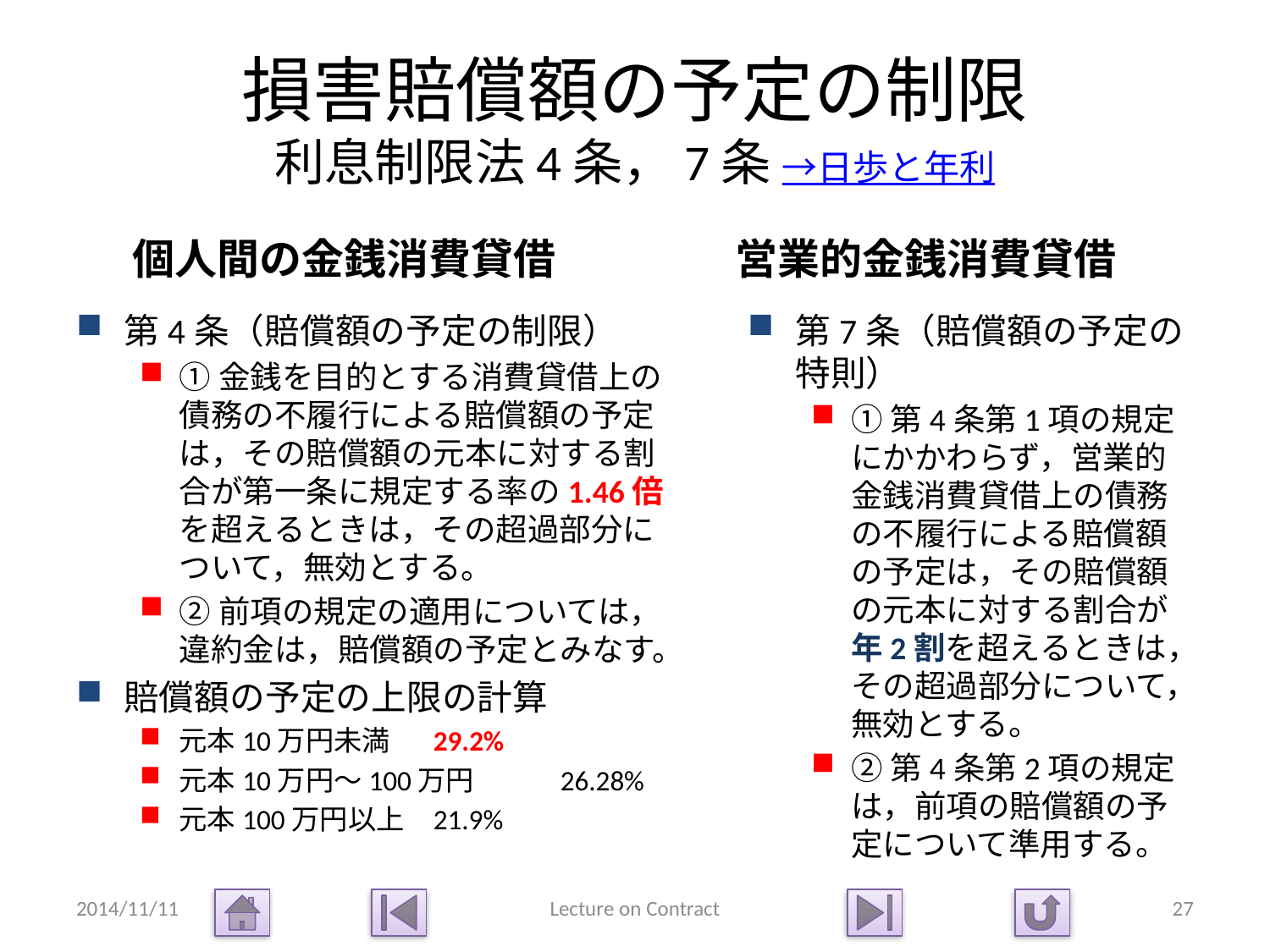

# 損害賠償額の予定の制限 利息制限法4条，7条 →日歩と年利
個人間の金銭消費貸借
営業的金銭消費貸借
第4条（賠償額の予定の制限）
①金銭を目的とする消費貸借上の債務の不履行による賠償額の予定は，その賠償額の元本に対する割合が第一条に規定する率の1.46倍を超えるときは，その超過部分について，無効とする。
②前項の規定の適用については，違約金は，賠償額の予定とみなす。
賠償額の予定の上限の計算
元本10万円未満	29.2%
元本10万円～100万円	26.28%
元本100万円以上	21.9%
第7条（賠償額の予定の特則）
①第4条第1項の規定にかかわらず，営業的金銭消費貸借上の債務の不履行による賠償額の予定は，その賠償額の元本に対する割合が年2割を超えるときは，その超過部分について，無効とする。
②第4条第2項の規定は，前項の賠償額の予定について準用する。
2014/11/11
Lecture on Contract
27